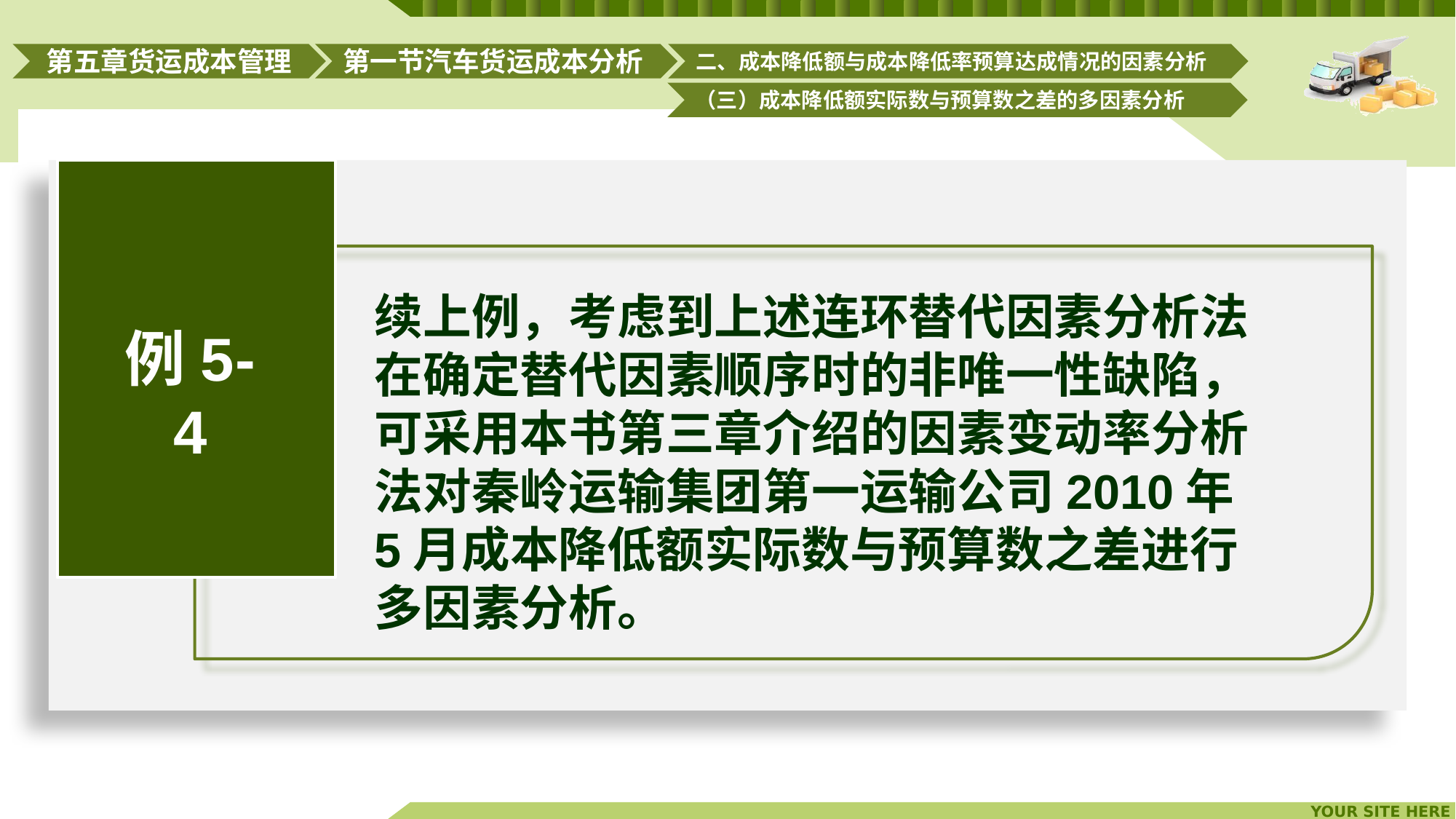

第一节汽车货运成本分析
二、成本降低额与成本降低率预算达成情况的因素分析
第五章货运成本管理
（三）成本降低额实际数与预算数之差的多因素分析

续上例，考虑到上述连环替代因素分析法在确定替代因素顺序时的非唯一性缺陷，可采用本书第三章介绍的因素变动率分析法对秦岭运输集团第一运输公司2010年5月成本降低额实际数与预算数之差进行多因素分析。
例5-4